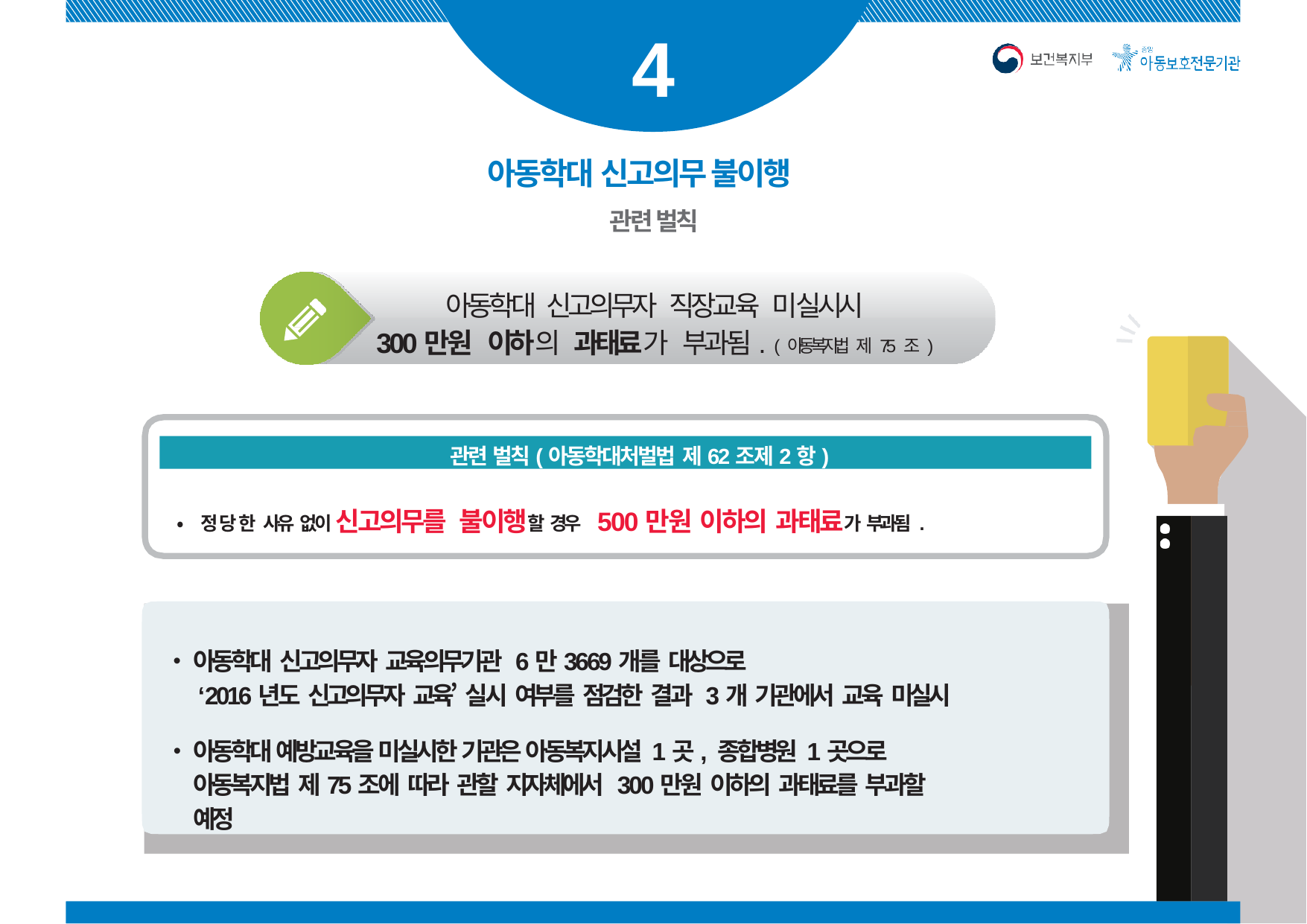

# 4

아동학대 신고의무 불이행
관련 벌칙

아동학대  신고의무자  직장교육  미 실시시
300만원   이하의   과태료가   부과됨. (아동복지법 제75조)

관련 벌칙(아동학대처벌법 제62조제2항)
• 정당한 사유 없이  신고의무를  불이행할 경우  500만원 이하의 과태료가 부과됨.

아동학대 신고의무자 교육의무기관 6만3669개를 대상으로
‘2016년도 신고의무자 교육’ 실시 여부를 점검한 결과 3개 기관에서 교육 미실시
아동학대 예방교육을 미실시한 기관은 아동복지시설 1곳, 종합병원 1곳으로  아동복지법 제75조에 따라 관할 지자체에서 300만원 이하의 과태료를 부과할 예정